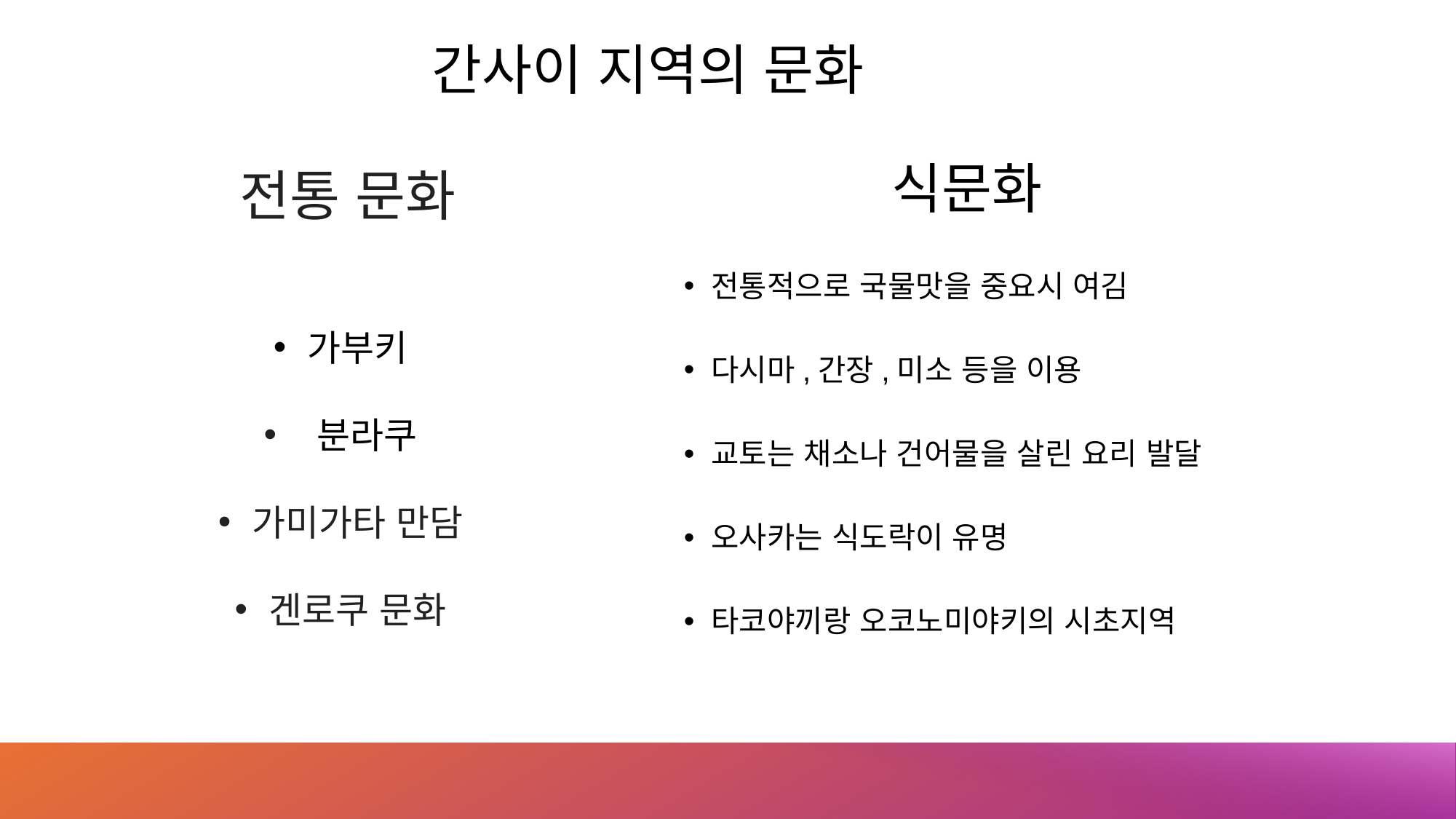

# 간사이 지역의 문화
 전통 문화

가부키

 분라쿠

가미가타 만담

겐로쿠 문화
식문화

전통적으로 국물맛을 중요시 여김

다시마,간장,미소 등을 이용

교토는 채소나 건어물을 살린 요리 발달

오사카는 식도락이 유명

타코야끼랑 오코노미야키의 시초지역